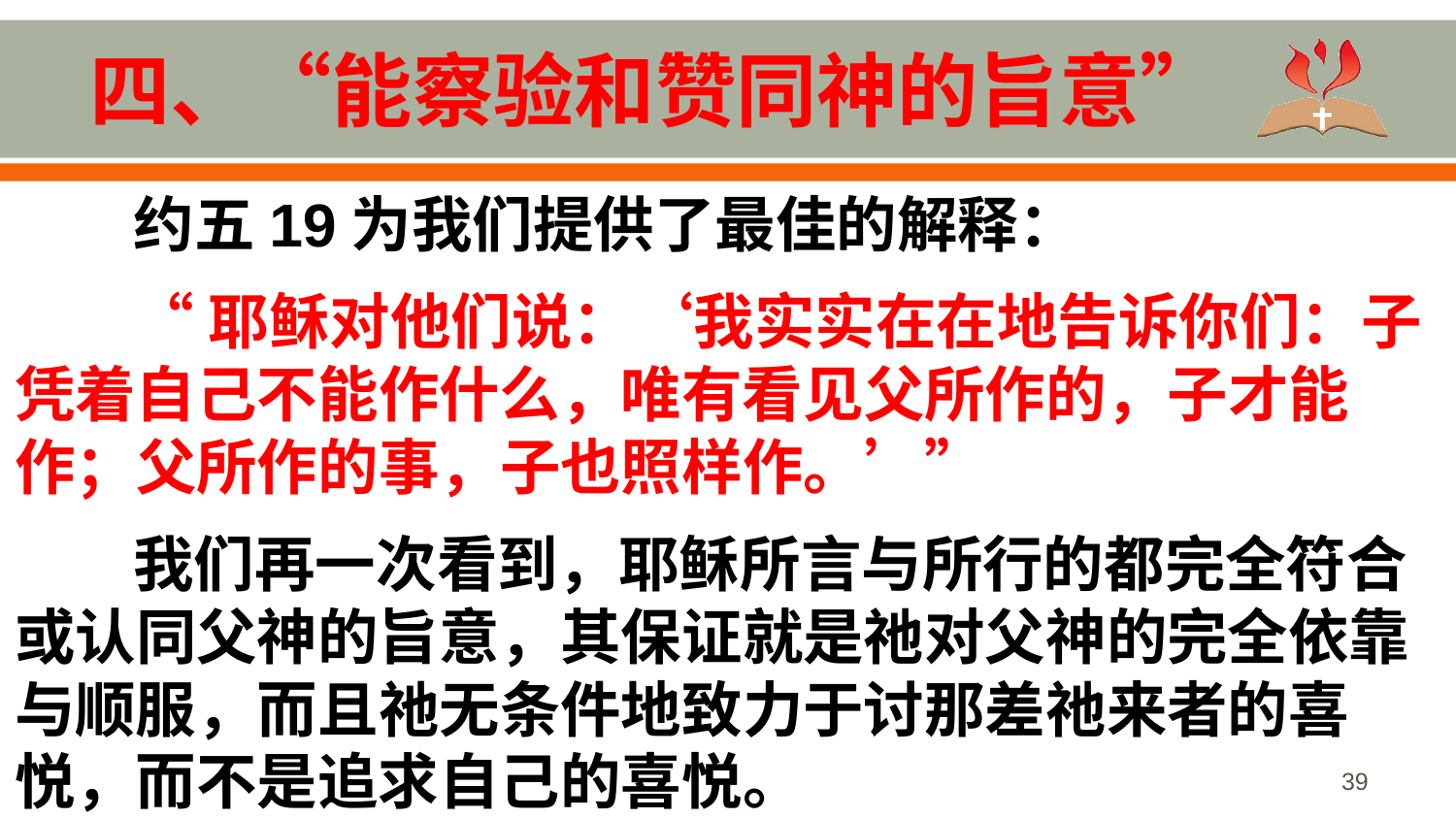

# 四、“能察验和赞同神的旨意”
约五19为我们提供了最佳的解释：
“耶稣对他们说：‘我实实在在地告诉你们：子凭着自己不能作什么，唯有看见父所作的，子才能作；父所作的事，子也照样作。’”
我们再一次看到，耶稣所言与所行的都完全符合或认同父神的旨意，其保证就是祂对父神的完全依靠与顺服，而且祂无条件地致力于讨那差祂来者的喜悦，而不是追求自己的喜悦。

39